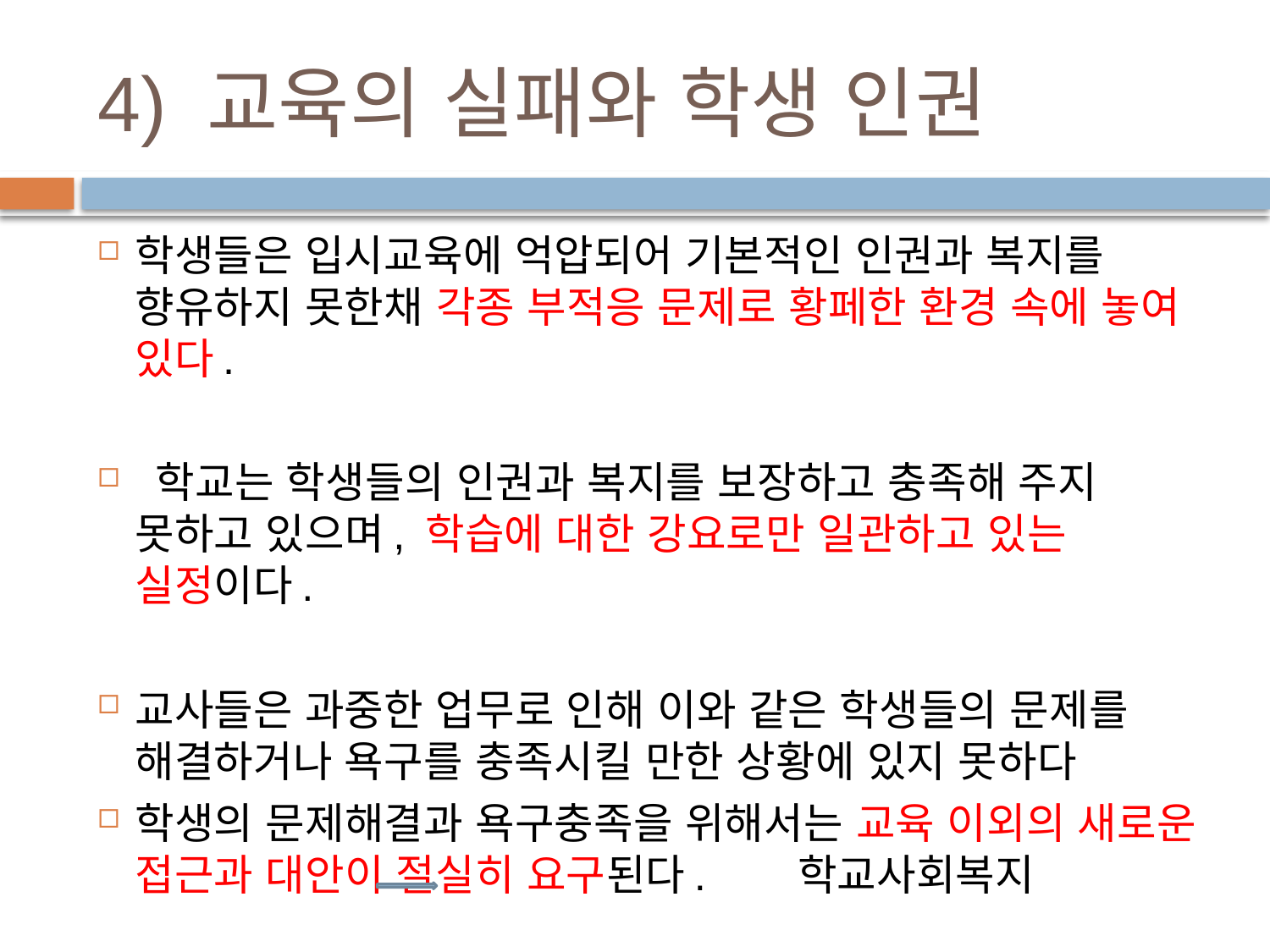

# 4) 교육의 실패와 학생 인권
학생들은 입시교육에 억압되어 기본적인 인권과 복지를 향유하지 못한채 각종 부적응 문제로 황페한 환경 속에 놓여 있다.

 학교는 학생들의 인권과 복지를 보장하고 충족해 주지 못하고 있으며, 학습에 대한 강요로만 일관하고 있는 실정이다.

교사들은 과중한 업무로 인해 이와 같은 학생들의 문제를 해결하거나 욕구를 충족시킬 만한 상황에 있지 못하다
학생의 문제해결과 욕구충족을 위해서는 교육 이외의 새로운 접근과 대안이 절실히 요구된다.       학교사회복지